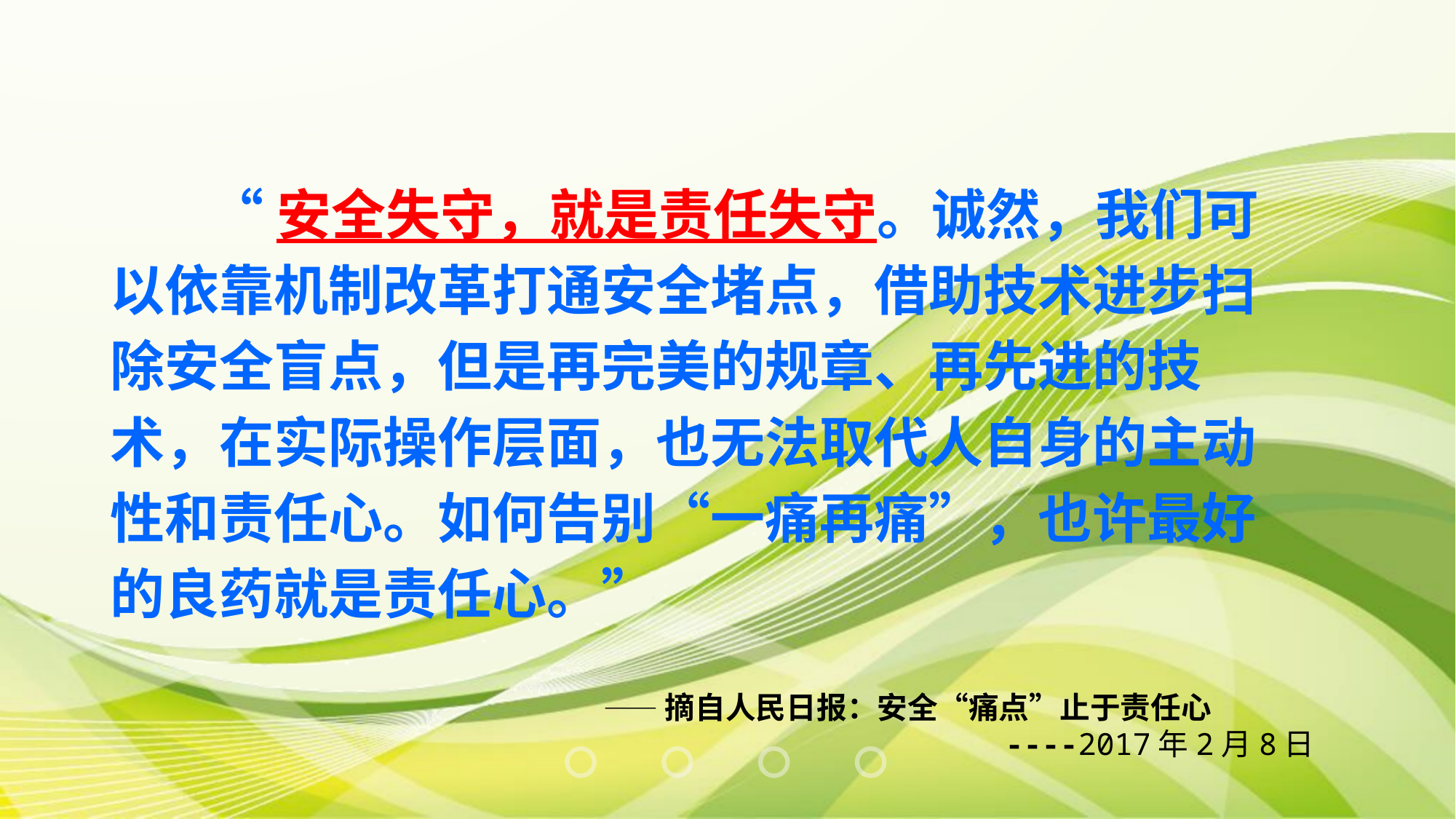

“安全失守，就是责任失守。诚然，我们可以依靠机制改革打通安全堵点，借助技术进步扫除安全盲点，但是再完美的规章、再先进的技术，在实际操作层面，也无法取代人自身的主动性和责任心。如何告别“一痛再痛”，也许最好的良药就是责任心。”
——摘自人民日报：安全“痛点”止于责任心
                                                ----2017年2月8日